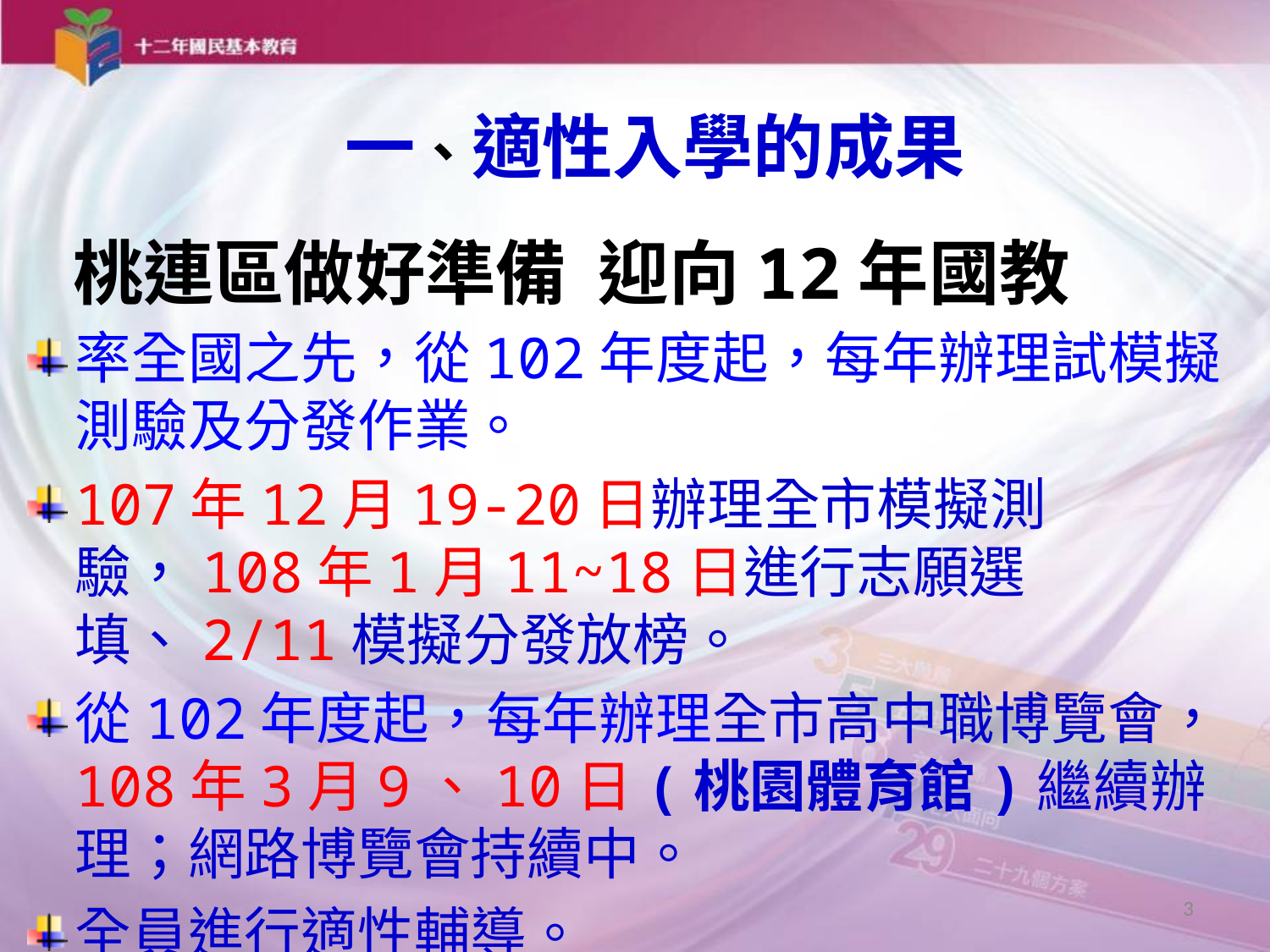

一、適性入學的成果
桃連區做好準備  迎向12年國教
率全國之先，從102年度起，每年辦理試模擬測驗及分發作業。
107年12月19-20日辦理全市模擬測驗，108年1月11~18日進行志願選填、2/11模擬分發放榜。
從102年度起，每年辦理全市高中職博覽會，108年3月9、10日(桃園體育館)繼續辦理；網路博覽會持續中。
全員進行適性輔導。
3